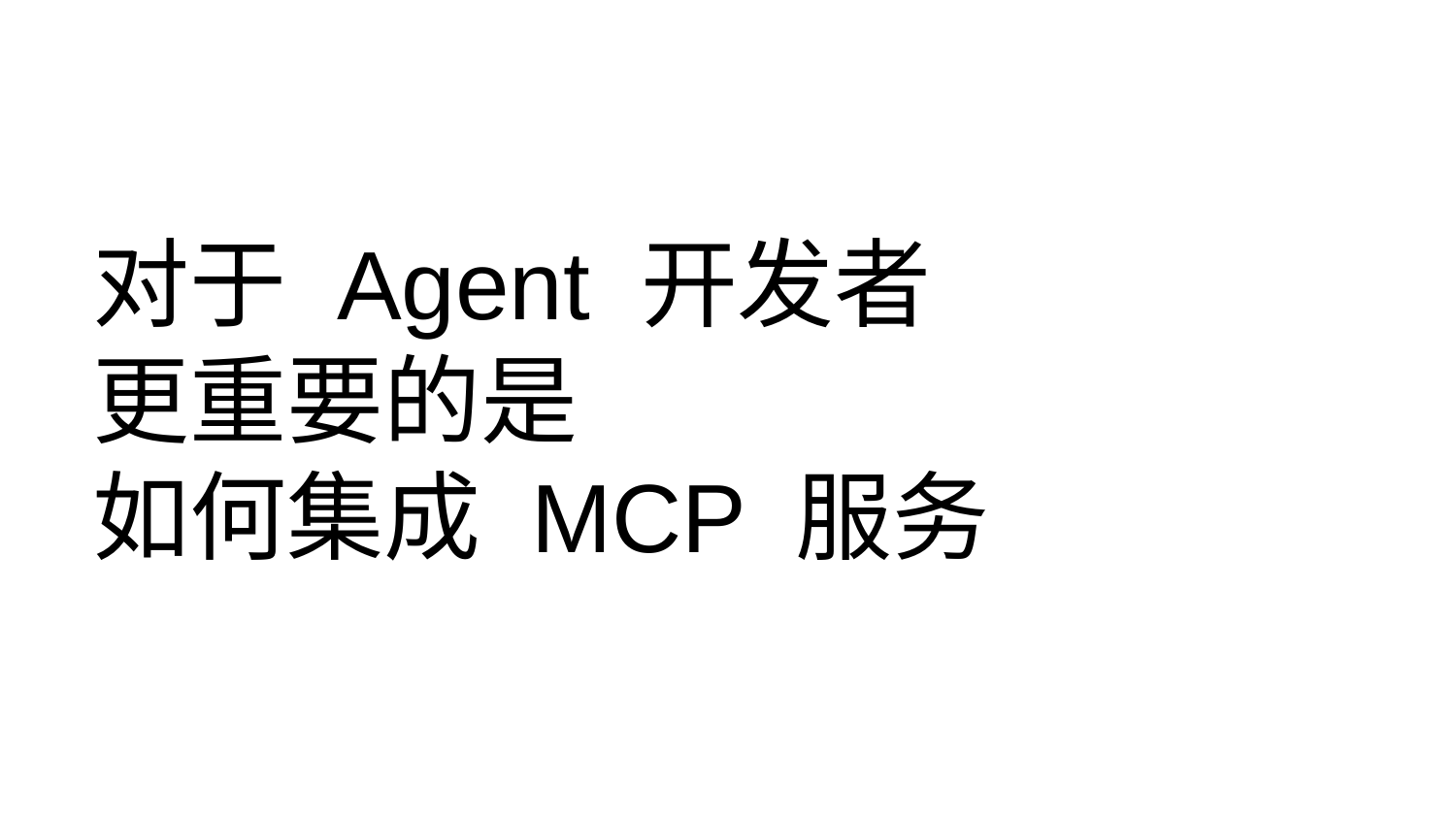

# 对于 Agent 开发者
更重要的是
如何集成 MCP 服务